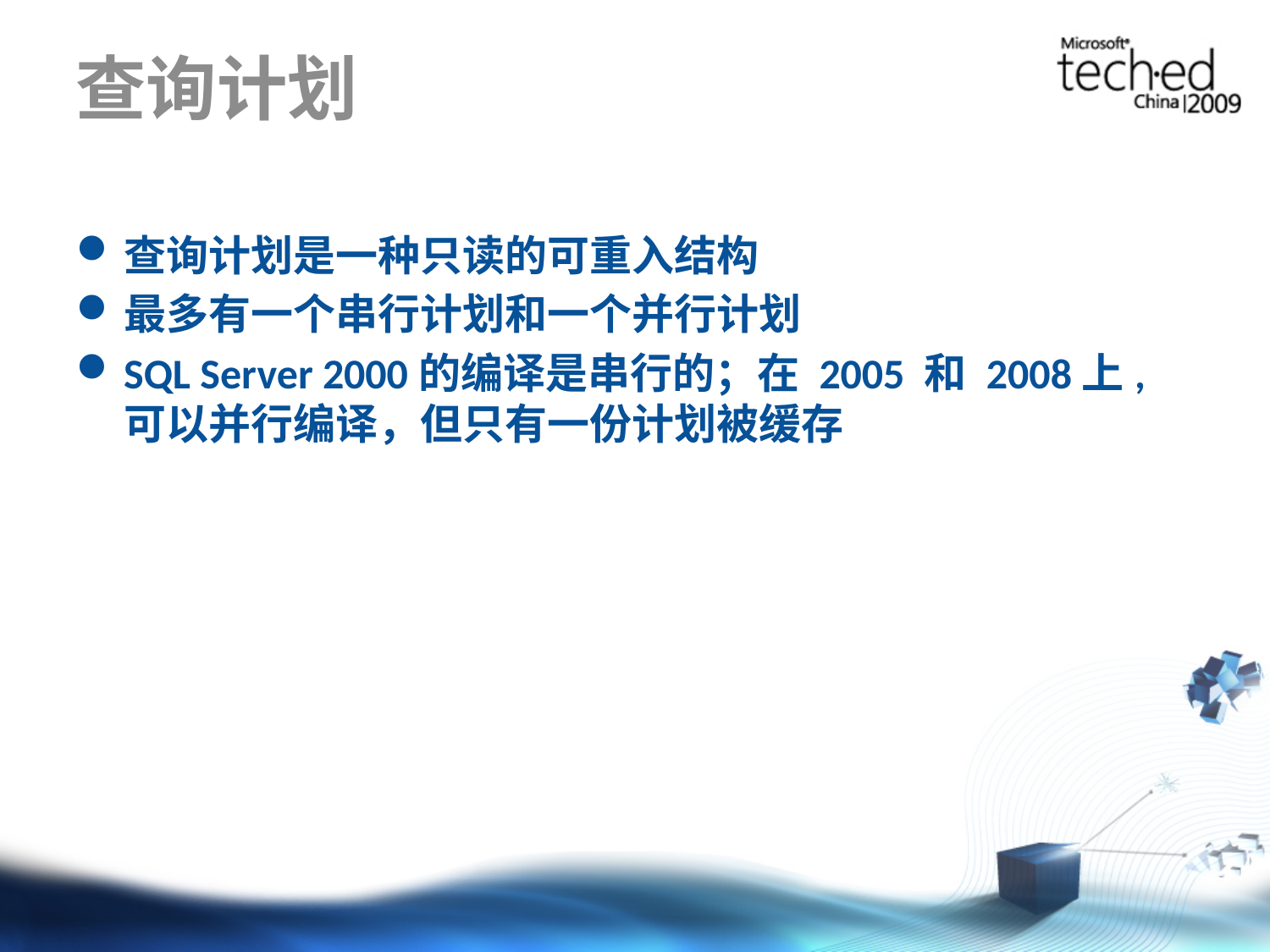

# 查询计划
查询计划是一种只读的可重入结构
最多有一个串行计划和一个并行计划
SQL Server 2000的编译是串行的；在 2005 和 2008上, 可以并行编译，但只有一份计划被缓存